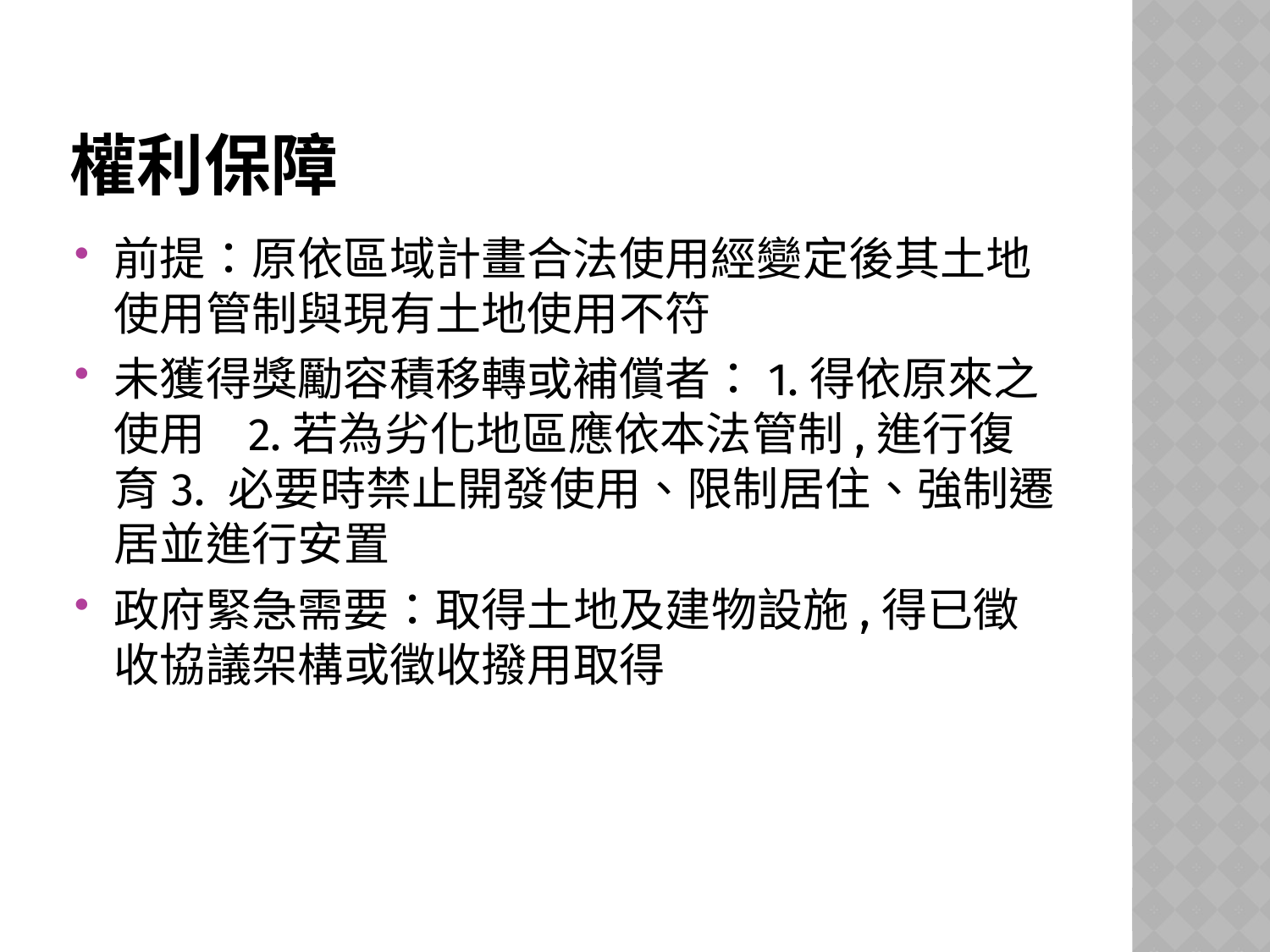

# 權利保障
前提：原依區域計畫合法使用經變定後其土地使用管制與現有土地使用不符
未獲得獎勵容積移轉或補償者：1.得依原來之使用   2.若為劣化地區應依本法管制,進行復育3. 必要時禁止開發使用、限制居住、強制遷居並進行安置
政府緊急需要：取得土地及建物設施,得已徵收協議架構或徵收撥用取得